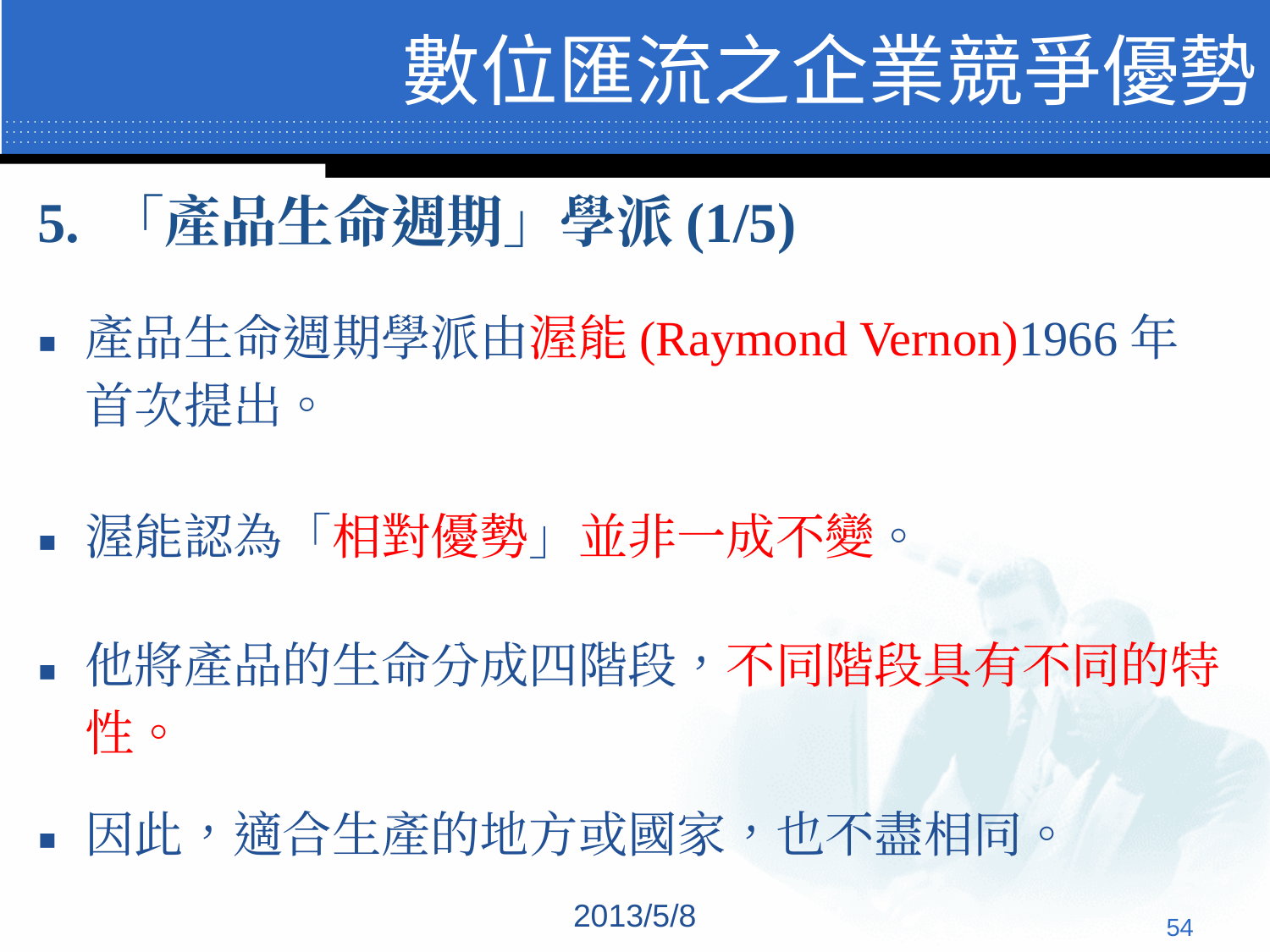

# 數位匯流之企業競爭優勢
5. 「產品生命週期」學派(1/5)

產品生命週期學派由渥能(Raymond Vernon)1966年首次提出。

渥能認為「相對優勢」並非一成不變。

他將產品的生命分成四階段，不同階段具有不同的特性。

因此，適合生產的地方或國家，也不盡相同。

2013/5/8
54